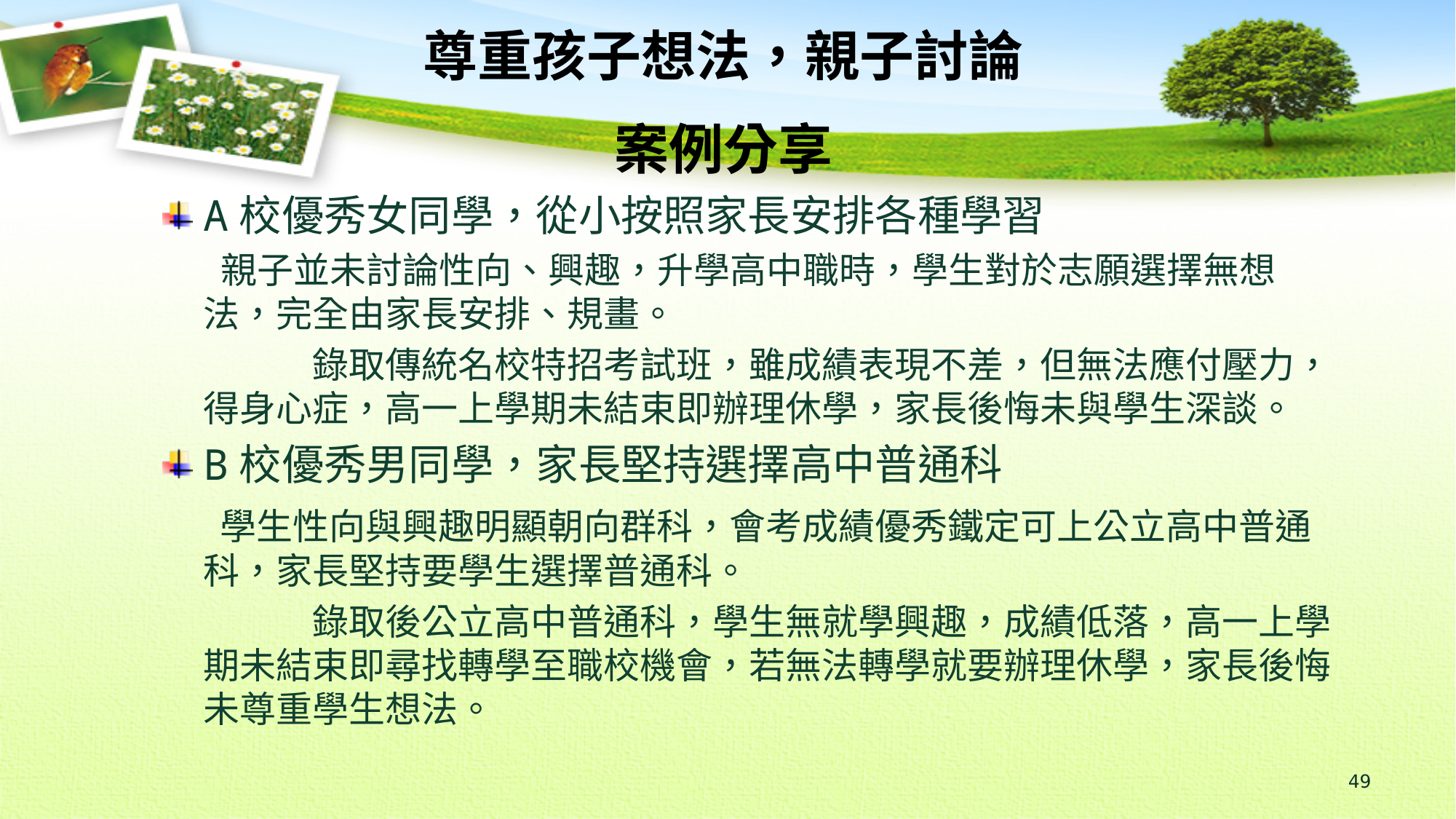

尊重孩子想法，親子討論
案例分享
A校優秀女同學，從小按照家長安排各種學習
      親子並未討論性向、興趣，升學高中職時，學生對於志願選擇無想法，完全由家長安排、規畫。
		錄取傳統名校特招考試班，雖成績表現不差，但無法應付壓力，得身心症，高一上學期未結束即辦理休學，家長後悔未與學生深談。
B校優秀男同學，家長堅持選擇高中普通科
     學生性向與興趣明顯朝向群科，會考成績優秀鐵定可上公立高中普通科，家長堅持要學生選擇普通科。
		錄取後公立高中普通科，學生無就學興趣，成績低落，高一上學期未結束即尋找轉學至職校機會，若無法轉學就要辦理休學，家長後悔未尊重學生想法。
49